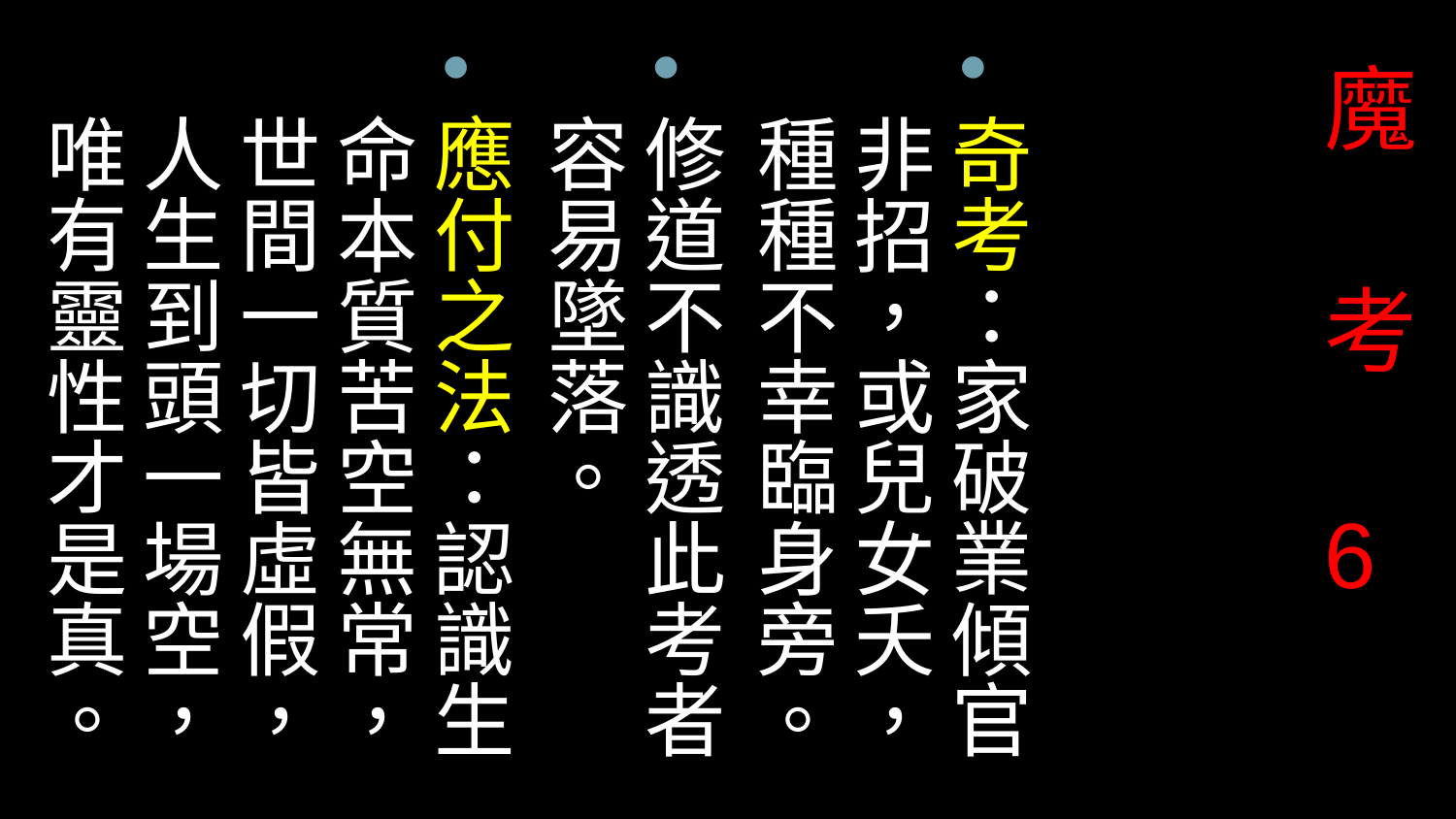

奇考：家破業傾官非招，或兒女夭，種種不幸臨身旁。
修道不識透此考者容易墜落。
應付之法：認識生命本質苦空無常，世間一切皆虛假，人生到頭一場空，唯有靈性才是真。
# 魔 考 6